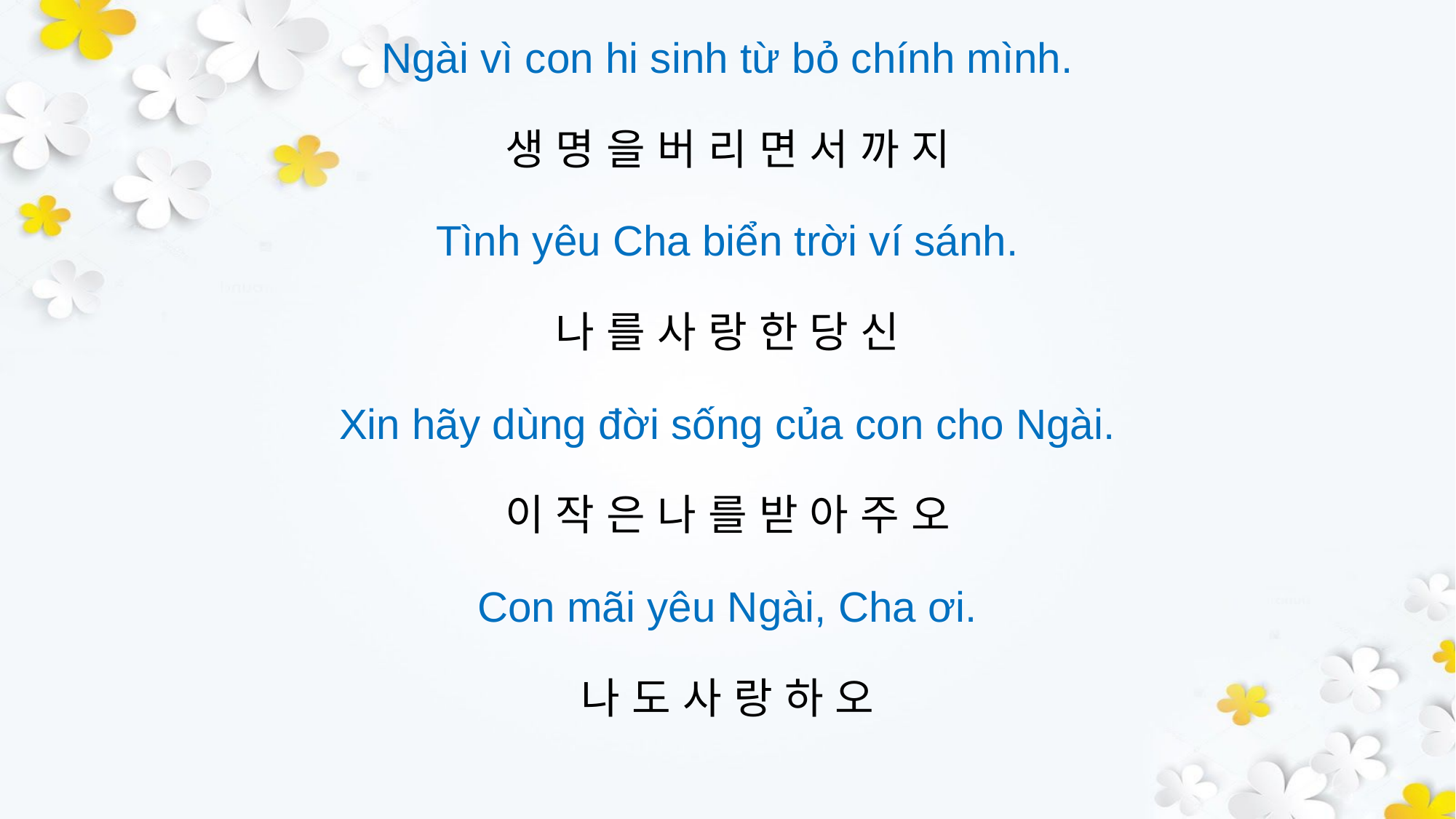

Ngài vì con hi sinh từ bỏ chính mình.
생 명 을 버 리 면 서 까 지
Tình yêu Cha biển trời ví sánh.
나 를 사 랑 한 당 신
Xin hãy dùng đời sống của con cho Ngài.
이 작 은 나 를 받 아 주 오
Con mãi yêu Ngài, Cha ơi.
나 도 사 랑 하 오